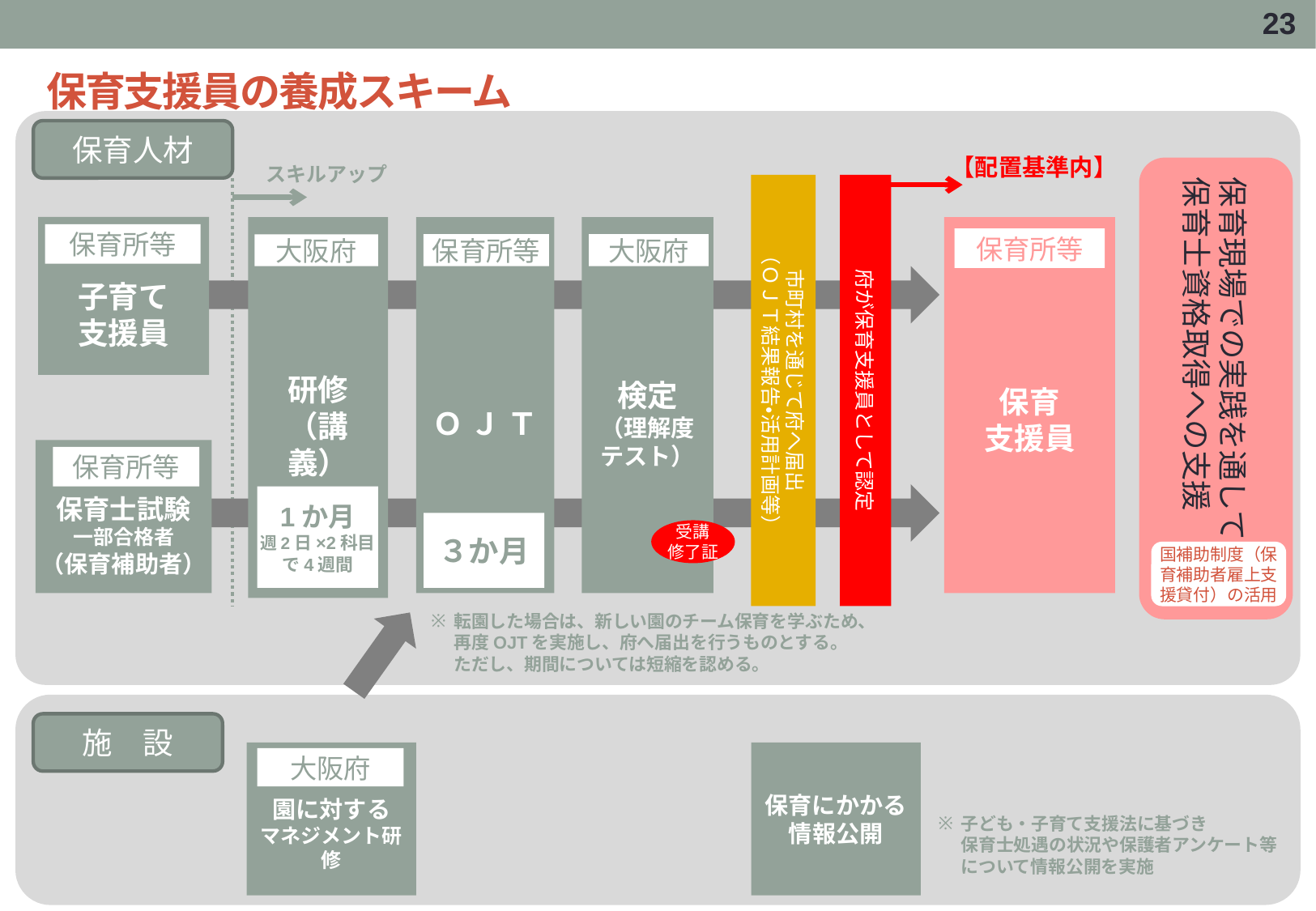

23
# 保育支援員の養成スキーム

保育人材
【配置基準内】
スキルアップ
保育現場での実践を通して
保育士資格取得への支援
市町村を通じて府へ届出
（ＯＪＴ結果報告・活用計画等）
府が保育支援員として認定

子育て
支援員

研修
（講義）
大阪府

Ｏ Ｊ Ｔ
保育所等

検定
（理解度
テスト）
大阪府

保育
支援員
保育所等
保育所等

保育士試験
一部合格者
（保育補助者）
保育所等

1か月
週2日×2科目で4週間
３か月
受講
修了証
国補助制度（保育補助者雇上支援貸付）の活用
転園した場合は、新しい園のチーム保育を学ぶため、
再度OJTを実施し、府へ届出を行うものとする。
ただし、期間については短縮を認める。

施　設

園に対する
マネジメント研修
保育にかかる情報公開
大阪府
子ども・子育て支援法に基づき
保育士処遇の状況や保護者アンケート等について情報公開を実施